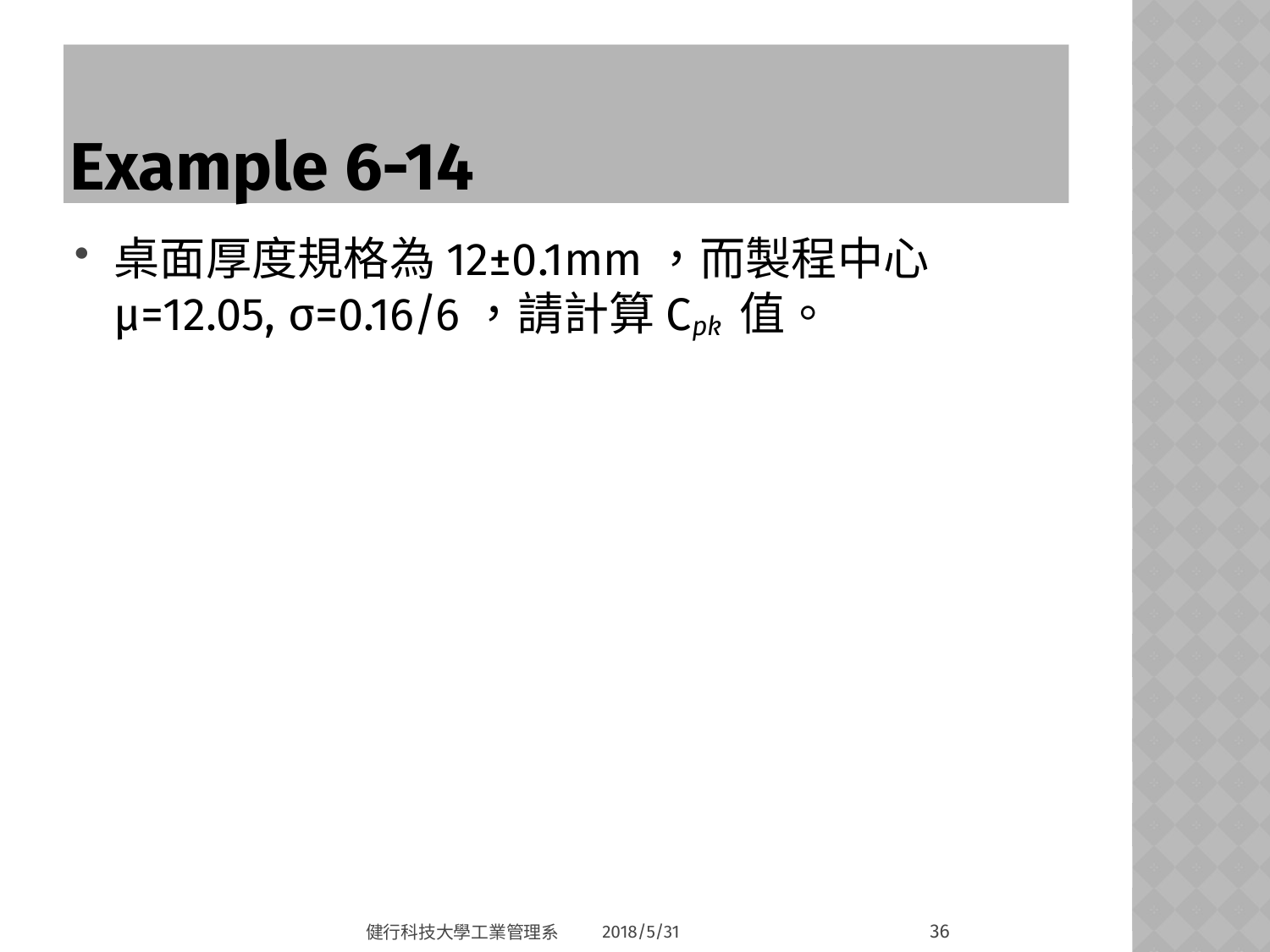

# Example 6-14
桌面厚度規格為12±0.1mm，而製程中心 μ=12.05, σ=0.16/6，請計算Cpk 值。
36
健行科技大學工業管理系
2018/5/31